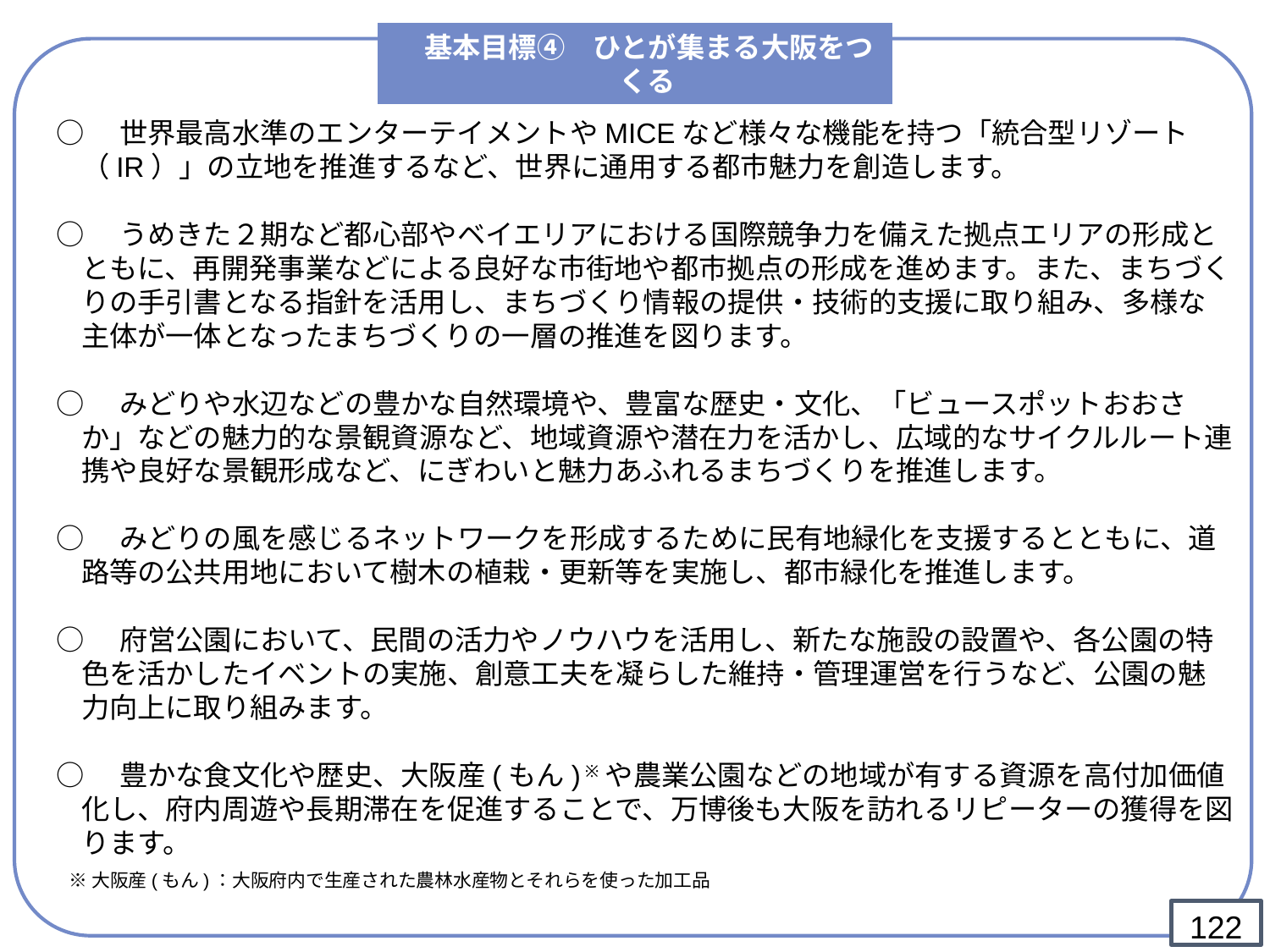

基本目標④　ひとが集まる大阪をつくる

○　世界最高水準のエンターテイメントやMICEなど様々な機能を持つ「統合型リゾート（IR）」の立地を推進するなど、世界に通用する都市魅力を創造します。

○　うめきた２期など都心部やベイエリアにおける国際競争力を備えた拠点エリアの形成とともに、再開発事業などによる良好な市街地や都市拠点の形成を進めます。また、まちづくりの手引書となる指針を活用し、まちづくり情報の提供・技術的支援に取り組み、多様な主体が一体となったまちづくりの一層の推進を図ります。

○　みどりや水辺などの豊かな自然環境や、豊富な歴史・文化、「ビュースポットおおさか」などの魅力的な景観資源など、地域資源や潜在力を活かし、広域的なサイクルルート連携や良好な景観形成など、にぎわいと魅力あふれるまちづくりを推進します。

○　みどりの風を感じるネットワークを形成するために民有地緑化を支援するとともに、道路等の公共用地において樹木の植栽・更新等を実施し、都市緑化を推進します。

○　府営公園において、民間の活力やノウハウを活用し、新たな施設の設置や、各公園の特色を活かしたイベントの実施、創意工夫を凝らした維持・管理運営を行うなど、公園の魅力向上に取り組みます。

○　豊かな食文化や歴史、大阪産(もん) ※や農業公園などの地域が有する資源を高付加価値化し、府内周遊や長期滞在を促進することで、万博後も大阪を訪れるリピーターの獲得を図ります。
  ※大阪産(もん)：大阪府内で生産された農林水産物とそれらを使った加工品

122